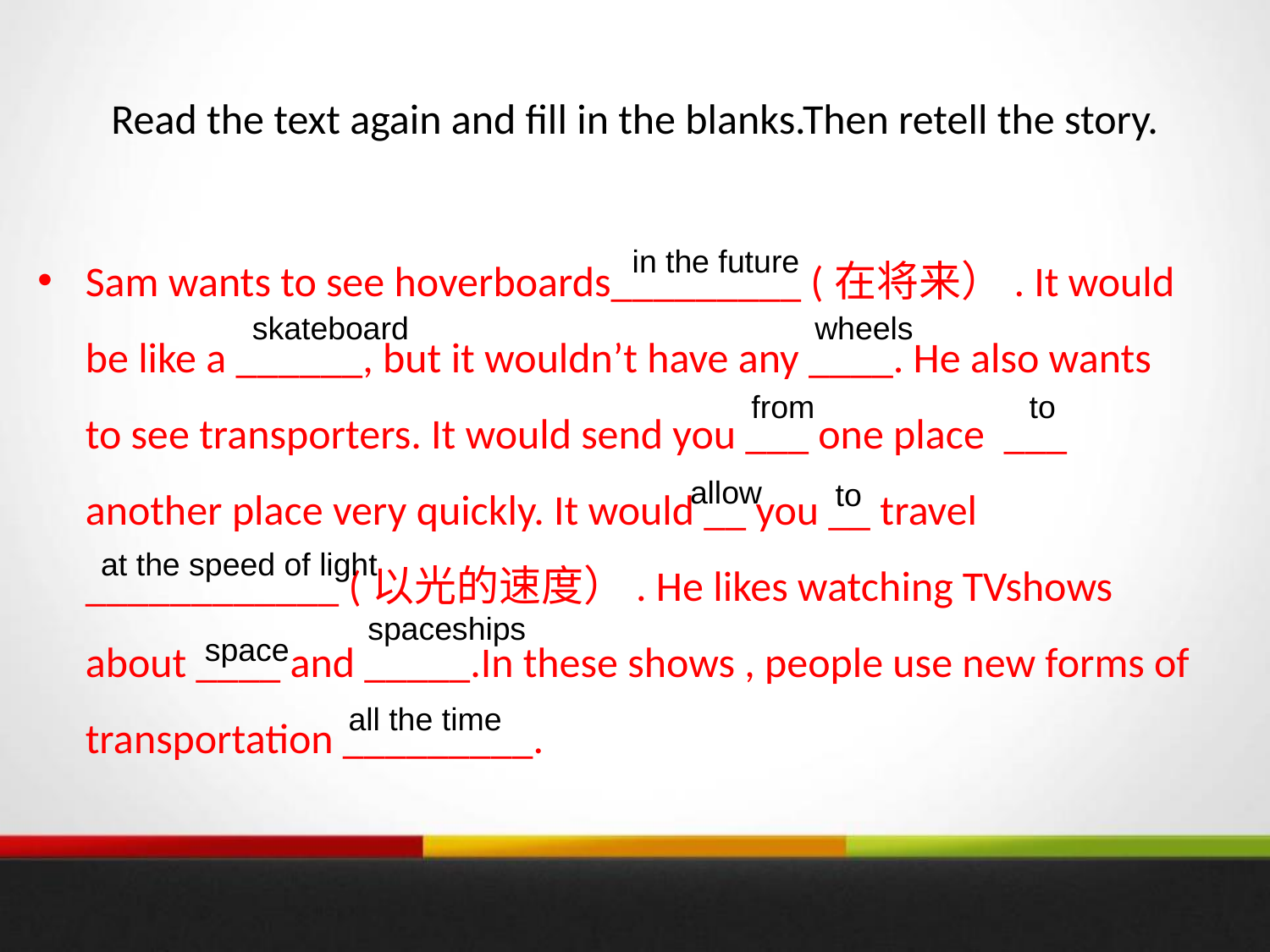

# Read the text again and fill in the blanks.Then retell the story.
Sam wants to see hoverboards_________ (在将来）. It would be like a ______, but it wouldn’t have any ____. He also wants to see transporters. It would send you ___ one place  ___ another place very quickly. It would __ you __ travel ____________ (以光的速度）. He likes watching TVshows about ____ and _____.In these shows , people use new forms of transportation _________.

in the future
skateboard
wheels
from
to
allow
to
at the speed of light
spaceships
space
all the time